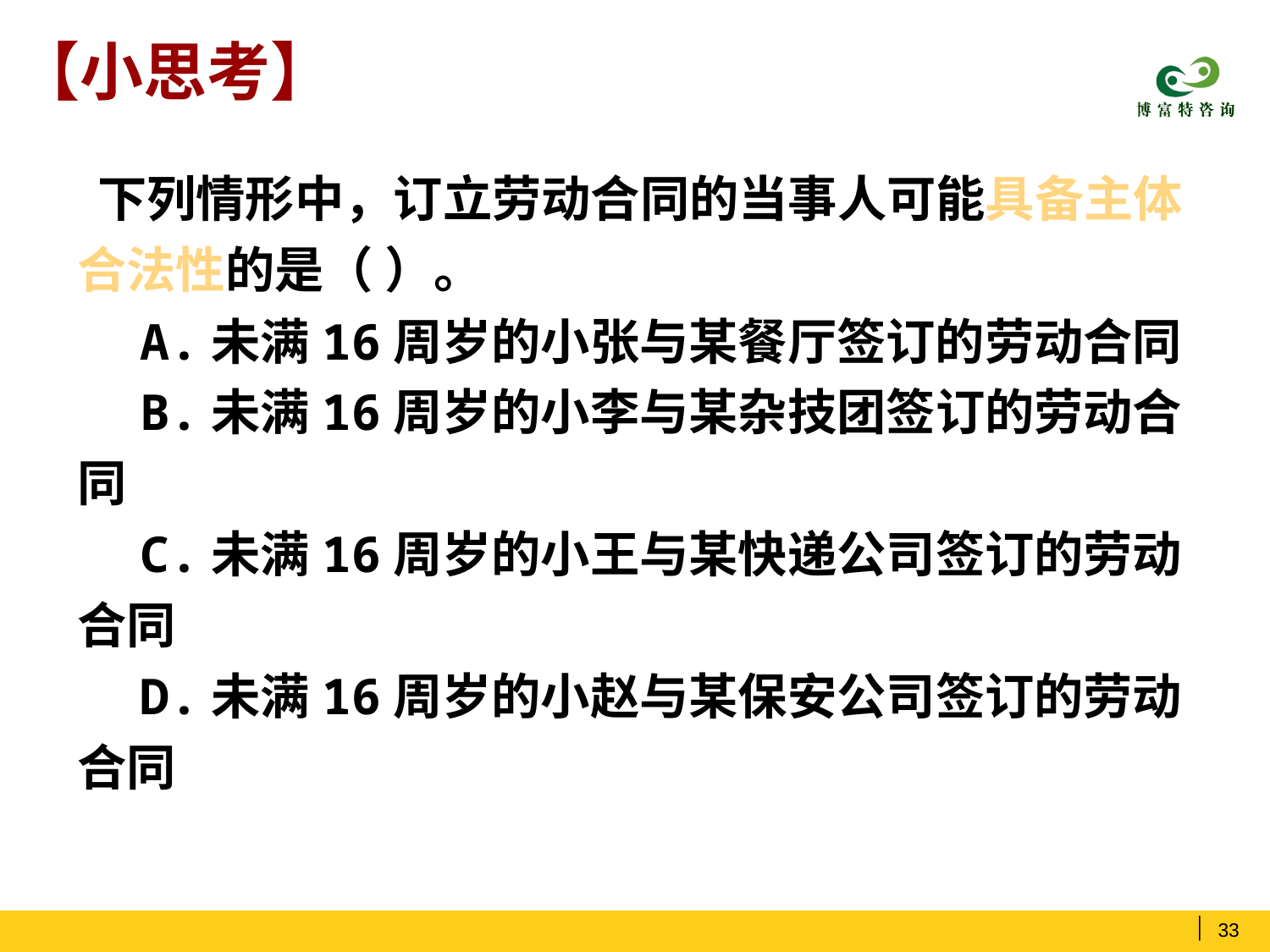

# 【小思考】
     下列情形中，订立劳动合同的当事人可能具备主体合法性的是（ ）。
　　A.未满16周岁的小张与某餐厅签订的劳动合同
　　B.未满16周岁的小李与某杂技团签订的劳动合同
　　C.未满16周岁的小王与某快递公司签订的劳动合同
　　D.未满16周岁的小赵与某保安公司签订的劳动合同